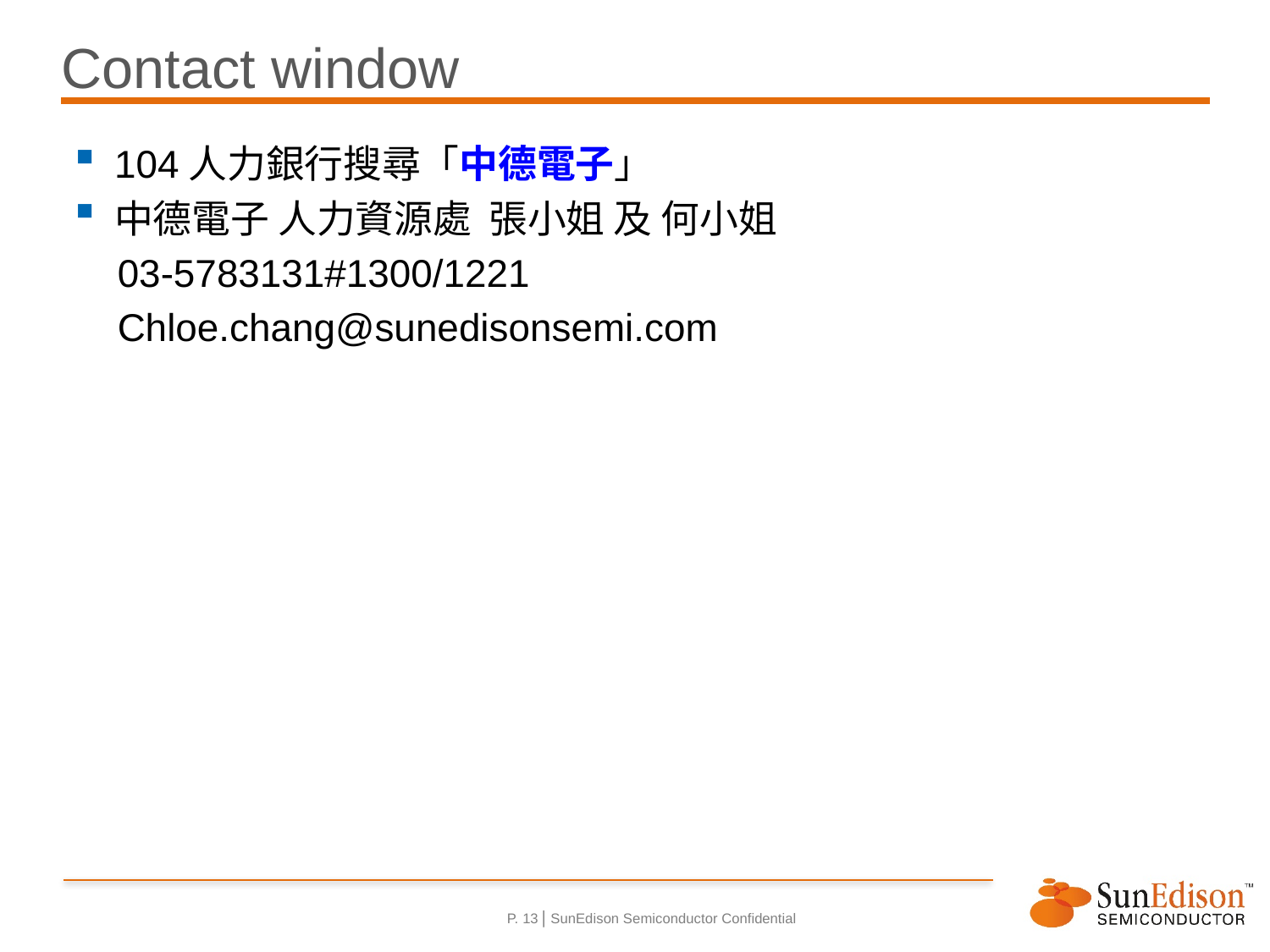

# Contact window
104人力銀行搜尋「中德電子」
中德電子 人力資源處  張小姐 及 何小姐
    03-5783131#1300/1221
    Chloe.chang@sunedisonsemi.com